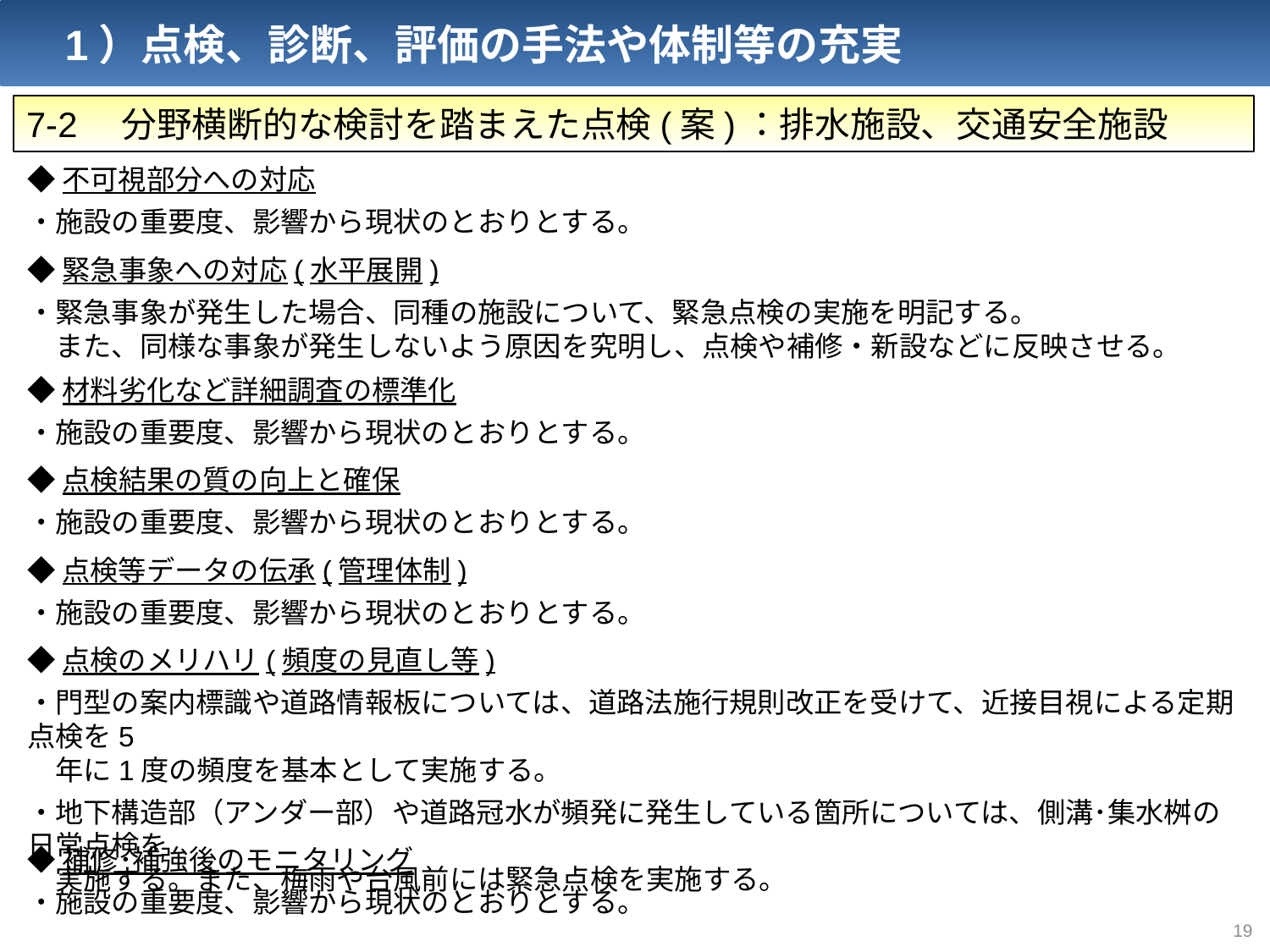

1）点検、診断、評価の手法や体制等の充実
7-2　分野横断的な検討を踏まえた点検(案)：排水施設、交通安全施設
◆不可視部分への対応

・施設の重要度、影響から現状のとおりとする。
◆緊急事象への対応(水平展開)

・緊急事象が発生した場合、同種の施設について、緊急点検の実施を明記する。
　また、同様な事象が発生しないよう原因を究明し、点検や補修・新設などに反映させる。
◆材料劣化など詳細調査の標準化

・施設の重要度、影響から現状のとおりとする。
◆点検結果の質の向上と確保

・施設の重要度、影響から現状のとおりとする。
◆点検等データの伝承(管理体制)

・施設の重要度、影響から現状のとおりとする。
◆点検のメリハリ(頻度の見直し等)

・門型の案内標識や道路情報板については、道路法施行規則改正を受けて、近接目視による定期点検を5
　年に1度の頻度を基本として実施する。

・地下構造部（アンダー部）や道路冠水が頻発に発生している箇所については、側溝･集水桝の日常点検を
　実施する。また、梅雨や台風前には緊急点検を実施する。
◆補修･補強後のモニタリング

・施設の重要度、影響から現状のとおりとする。
19